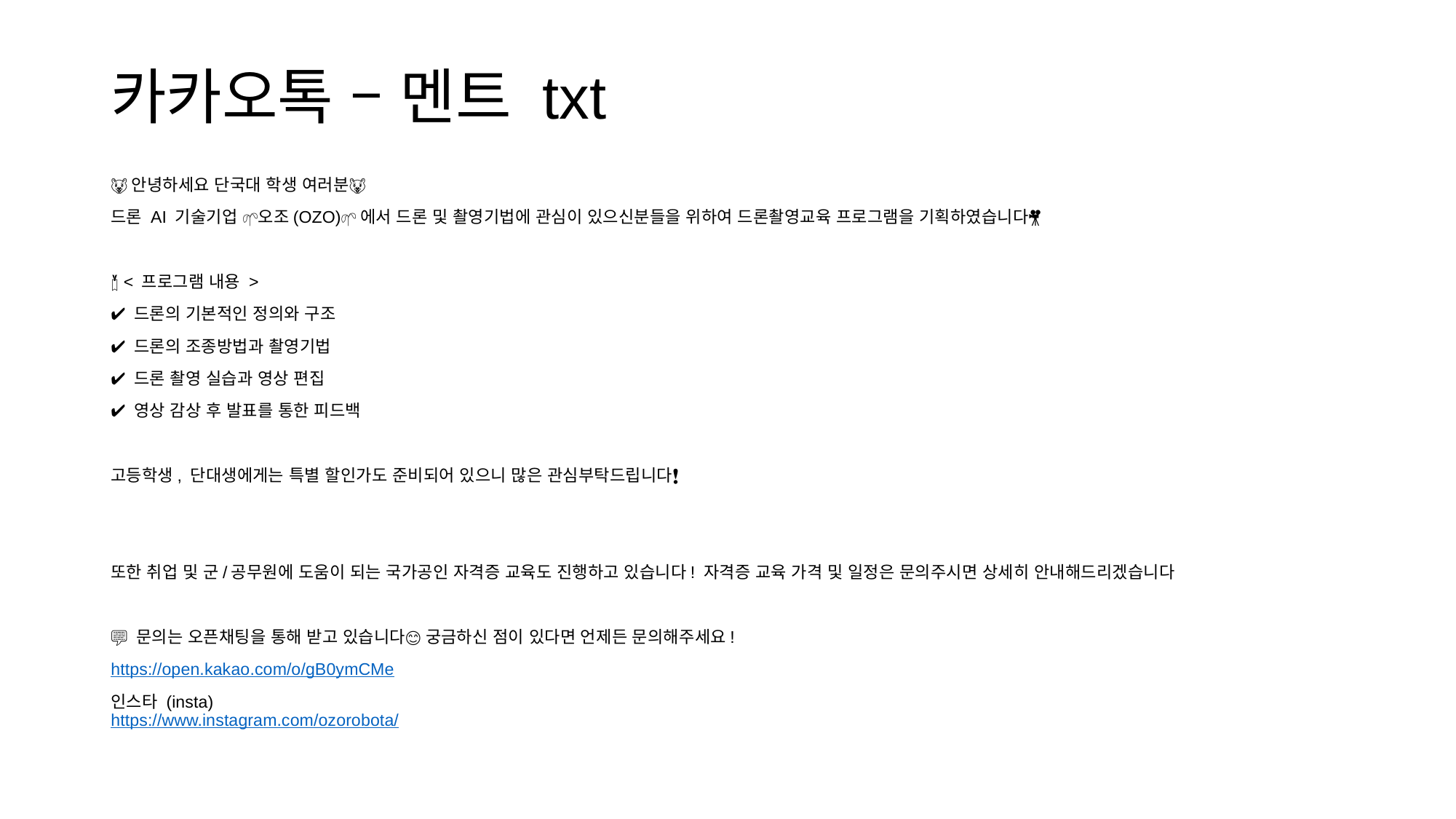

# 카카오톡 – 멘트 txt
🐻안녕하세요 단국대 학생 여러분🐻
드론 AI 기술기업 🌱오조(OZO)🌱에서 드론 및 촬영기법에 관심이 있으신분들을 위하여 드론촬영교육 프로그램을 기획하였습니다🎥

🔖 < 프로그램 내용 >
✔ 드론의 기본적인 정의와 구조
✔ 드론의 조종방법과 촬영기법
✔ 드론 촬영 실습과 영상 편집
✔ 영상 감상 후 발표를 통한 피드백

고등학생, 단대생에게는 특별 할인가도 준비되어 있으니 많은 관심부탁드립니다❗

또한 취업 및 군/공무원에 도움이 되는 국가공인 자격증 교육도 진행하고 있습니다! 자격증 교육 가격 및 일정은 문의주시면 상세히 안내해드리겠습니다

💬 문의는 오픈채팅을 통해 받고 있습니다😊 궁금하신 점이 있다면 언제든 문의해주세요!
https://open.kakao.com/o/gB0ymCMe
인스타 (insta)
https://www.instagram.com/ozorobota/